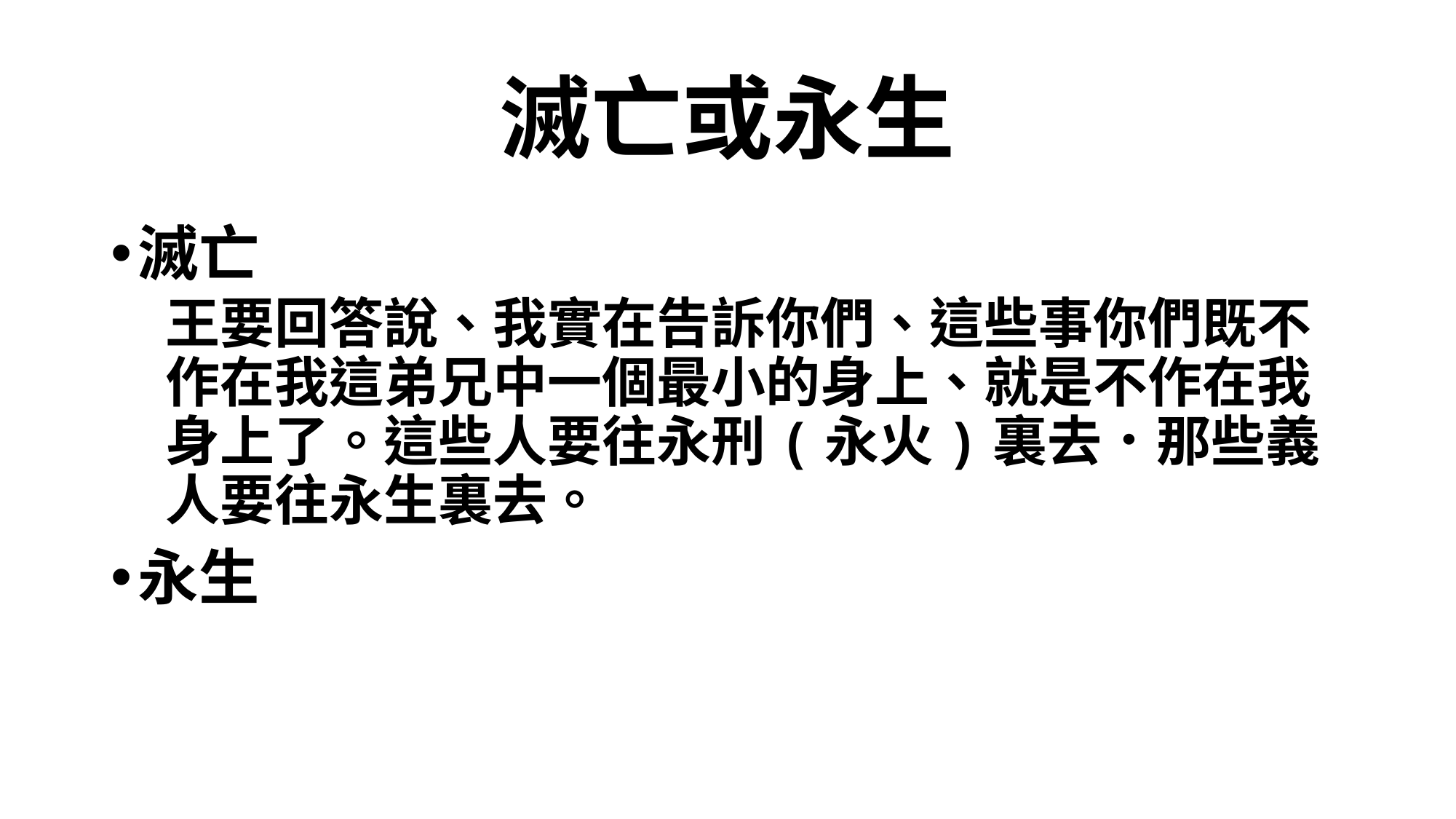

# 滅亡或永生
滅亡
王要回答說、我實在告訴你們、這些事你們既不作在我這弟兄中一個最小的身上、就是不作在我身上了。這些人要往永刑(永火)裏去．那些義人要往永生裏去。
永生